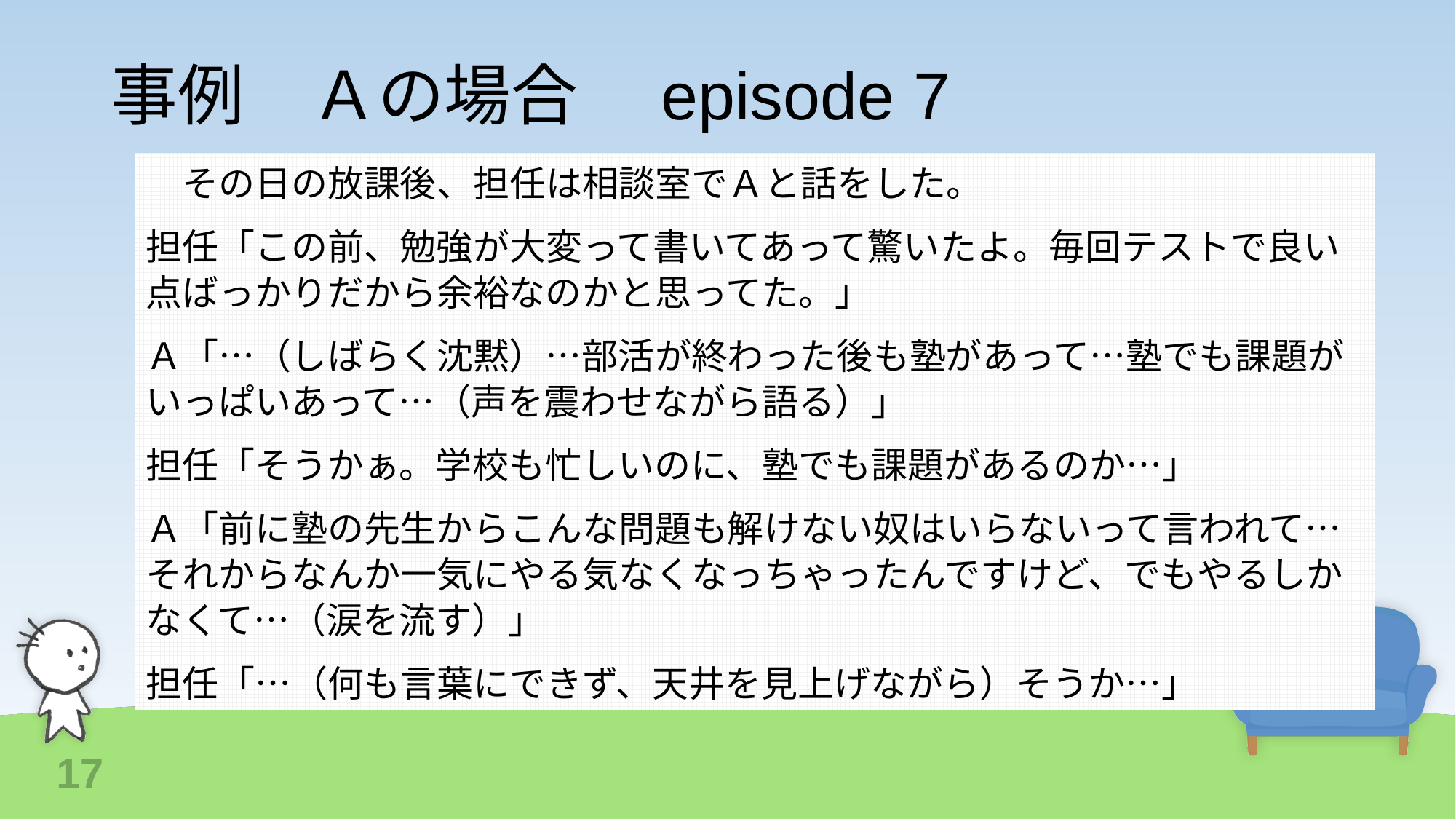

# 事例　Ａの場合　episode 7
　その日の放課後、担任は相談室でＡと話をした。
担任「この前、勉強が大変って書いてあって驚いたよ。毎回テストで良い点ばっかりだから余裕なのかと思ってた。」
Ａ「…（しばらく沈黙）…部活が終わった後も塾があって…塾でも課題がいっぱいあって…（声を震わせながら語る）」
担任「そうかぁ。学校も忙しいのに、塾でも課題があるのか…」
Ａ「前に塾の先生からこんな問題も解けない奴はいらないって言われて…それからなんか一気にやる気なくなっちゃったんですけど、でもやるしかなくて…（涙を流す）」
担任「…（何も言葉にできず、天井を見上げながら）そうか…」
17